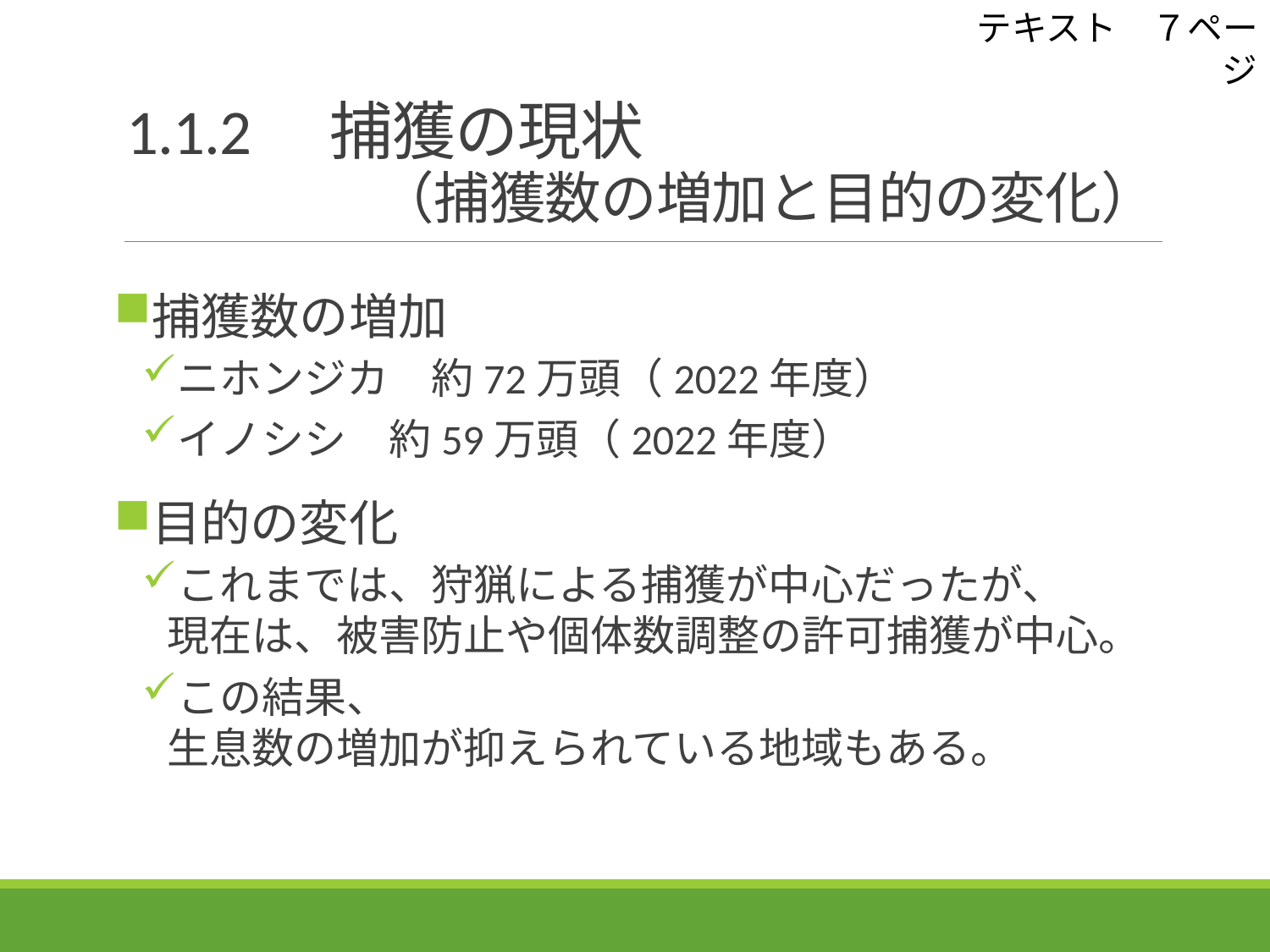

テキスト　７ページ
# 1.1.2　捕獲の現状 　　　　（捕獲数の増加と目的の変化）
捕獲数の増加
ニホンジカ　約72万頭（2022年度）
イノシシ　約59万頭（2022年度）
目的の変化
これまでは、狩猟による捕獲が中心だったが、
現在は、被害防止や個体数調整の許可捕獲が中心。
この結果、
生息数の増加が抑えられている地域もある。